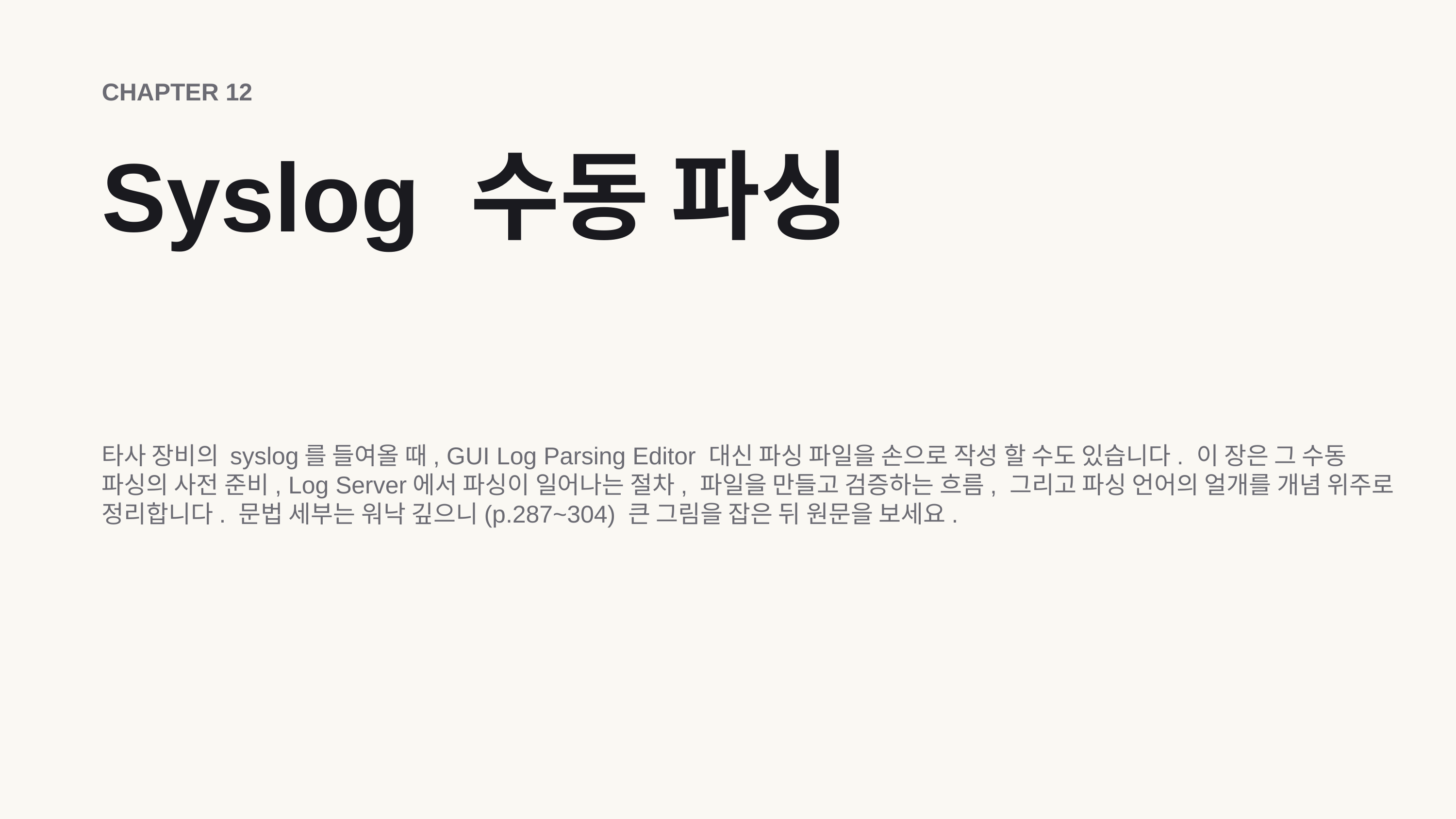

CHAPTER 12
Syslog 수동 파싱
타사 장비의 syslog를 들여올 때, GUI Log Parsing Editor 대신 파싱 파일을 손으로 작성 할 수도 있습니다. 이 장은 그 수동 파싱의 사전 준비, Log Server에서 파싱이 일어나는 절차, 파일을 만들고 검증하는 흐름, 그리고 파싱 언어의 얼개를 개념 위주로 정리합니다. 문법 세부는 워낙 깊으니(p.287~304) 큰 그림을 잡은 뒤 원문을 보세요.